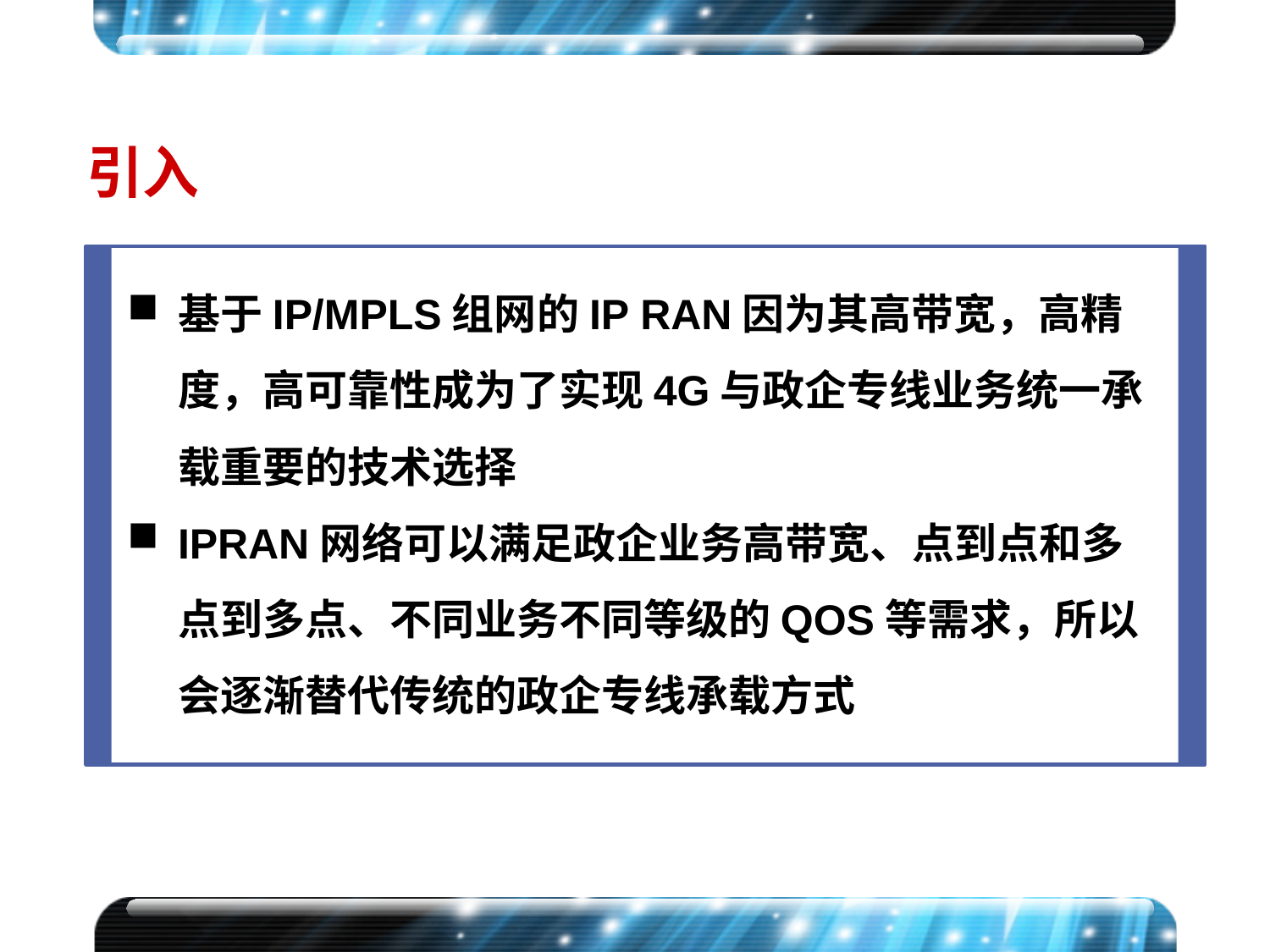

引入

基于IP/MPLS组网的IP RAN因为其高带宽，高精度，高可靠性成为了实现4G与政企专线业务统一承载重要的技术选择
IPRAN网络可以满足政企业务高带宽、点到点和多点到多点、不同业务不同等级的QOS等需求，所以会逐渐替代传统的政企专线承载方式